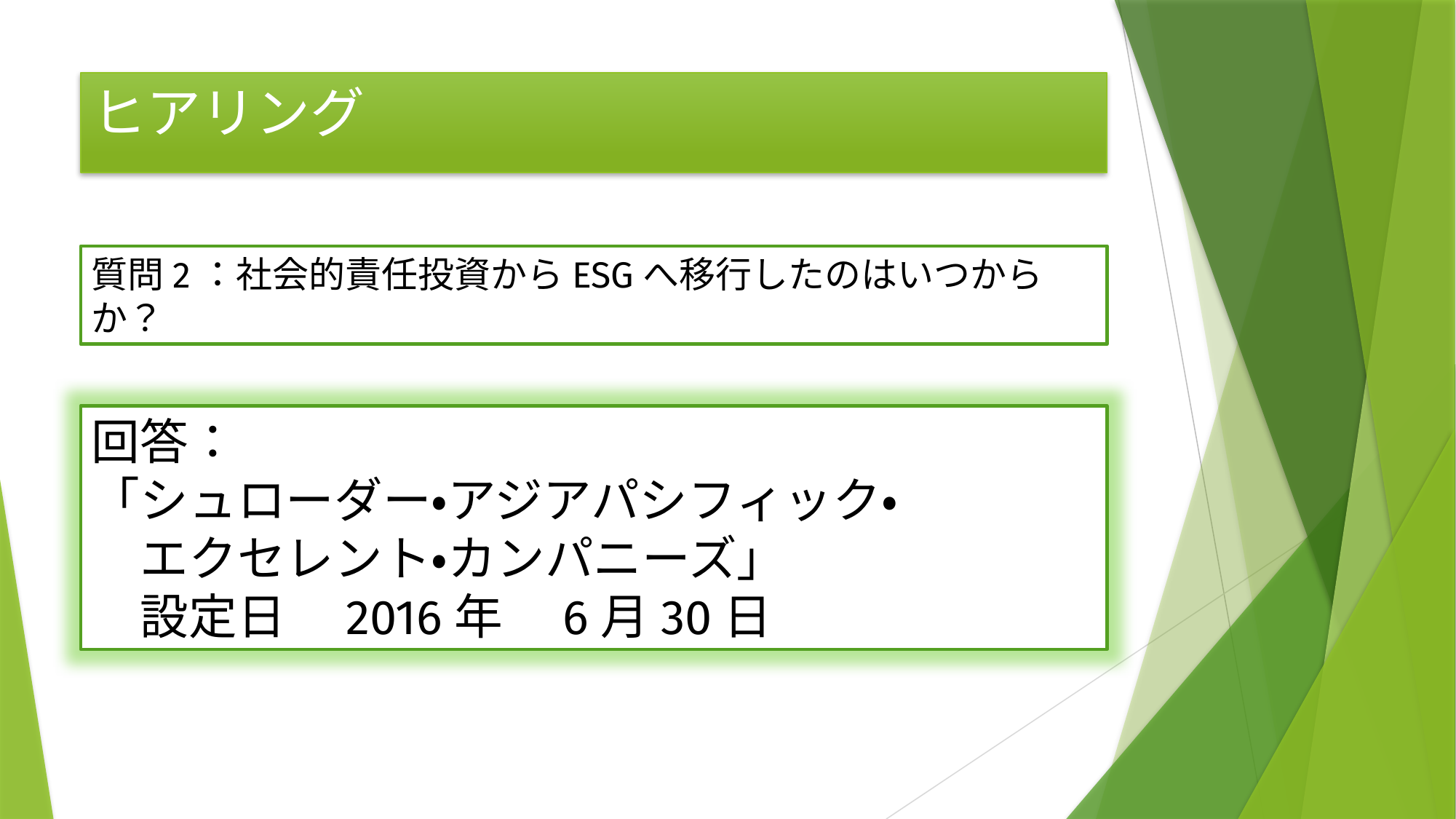

# ヒアリング

質問2：社会的責任投資からESGへ移行したのはいつからか？
回答：
「シュローダー・アジアパシフィック・
　エクセレント・カンパニーズ」
　設定日　2016年　6月30日